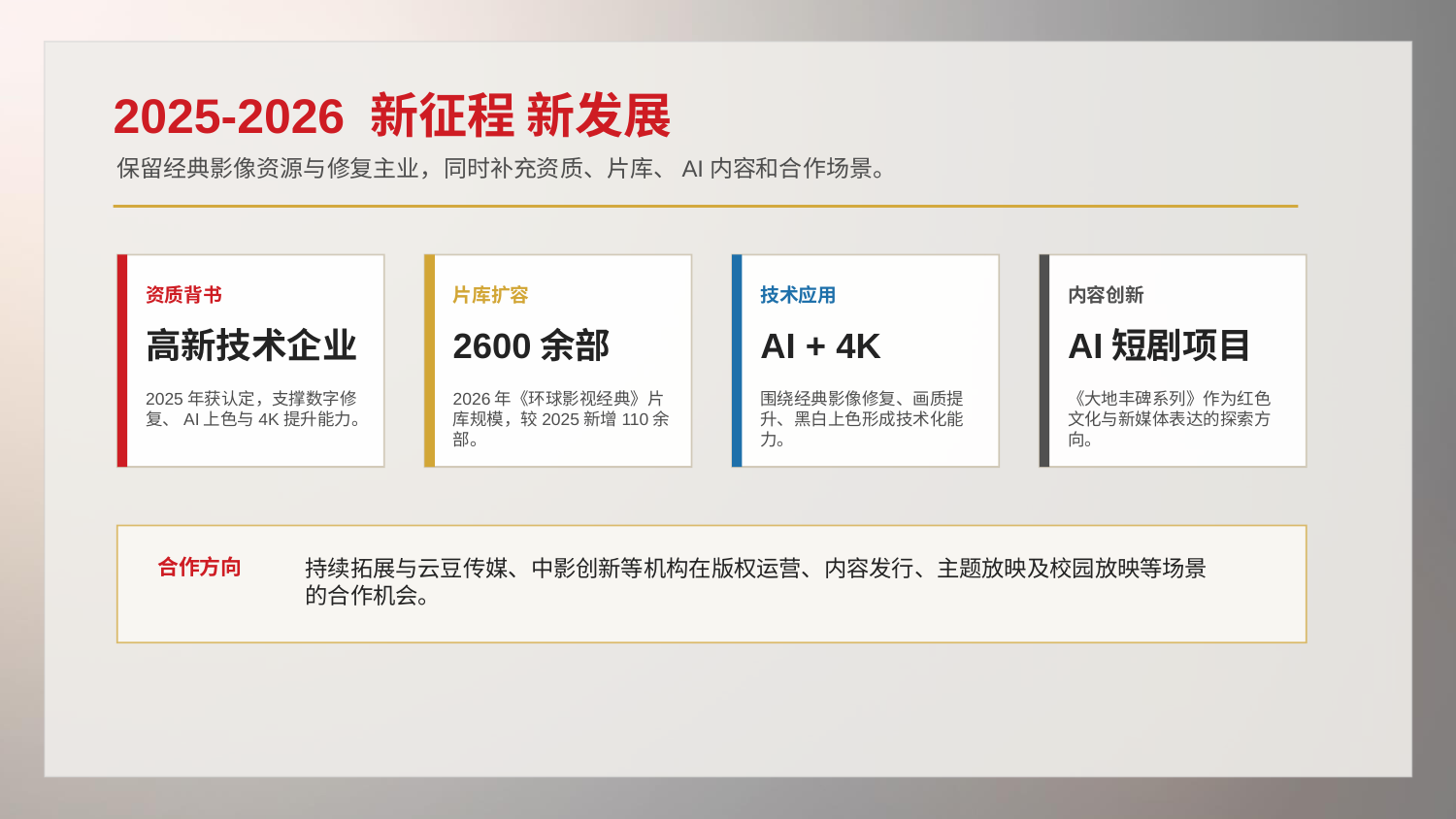

2025-2026 新征程 新发展
保留经典影像资源与修复主业，同时补充资质、片库、AI内容和合作场景。

资质背书
片库扩容
技术应用
内容创新
高新技术企业
2600余部
AI + 4K
AI短剧项目
2025年获认定，支撑数字修复、AI上色与4K提升能力。
2026年《环球影视经典》片库规模，较2025新增110余部。
围绕经典影像修复、画质提升、黑白上色形成技术化能力。
《大地丰碑系列》作为红色文化与新媒体表达的探索方向。

合作方向
持续拓展与云豆传媒、中影创新等机构在版权运营、内容发行、主题放映及校园放映等场景的合作机会。